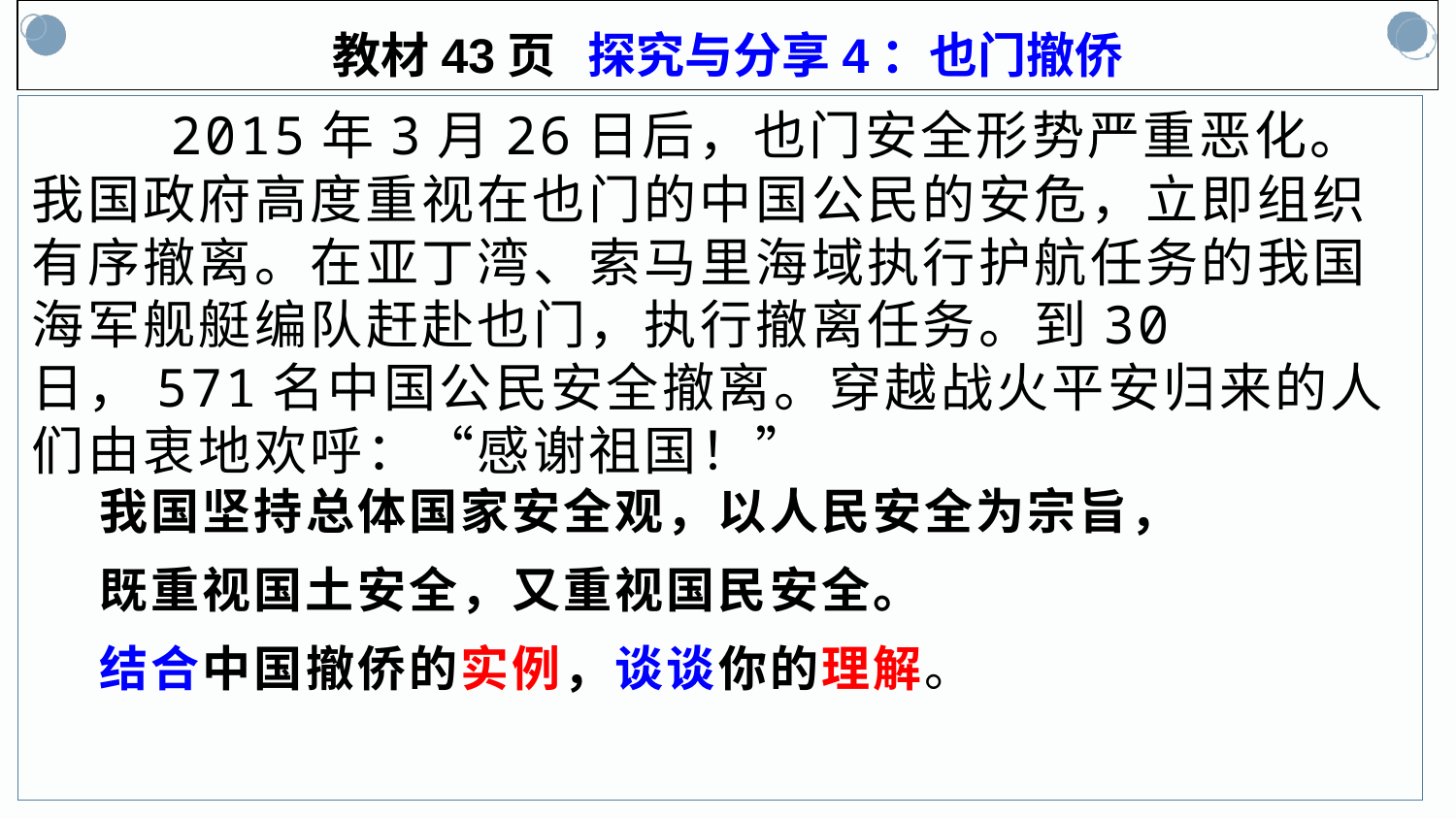

教材43页   探究与分享4：也门撤侨
    2015年3月26日后，也门安全形势严重恶化。我国政府高度重视在也门的中国公民的安危，立即组织有序撤离。在亚丁湾、索马里海域执行护航任务的我国海军舰艇编队赶赴也门，执行撤离任务。到30日，571名中国公民安全撤离。穿越战火平安归来的人们由衷地欢呼：“感谢祖国！”
    我国坚持总体国家安全观，以人民安全为宗旨，
    既重视国土安全，又重视国民安全。
    结合中国撤侨的实例，谈谈你的理解。